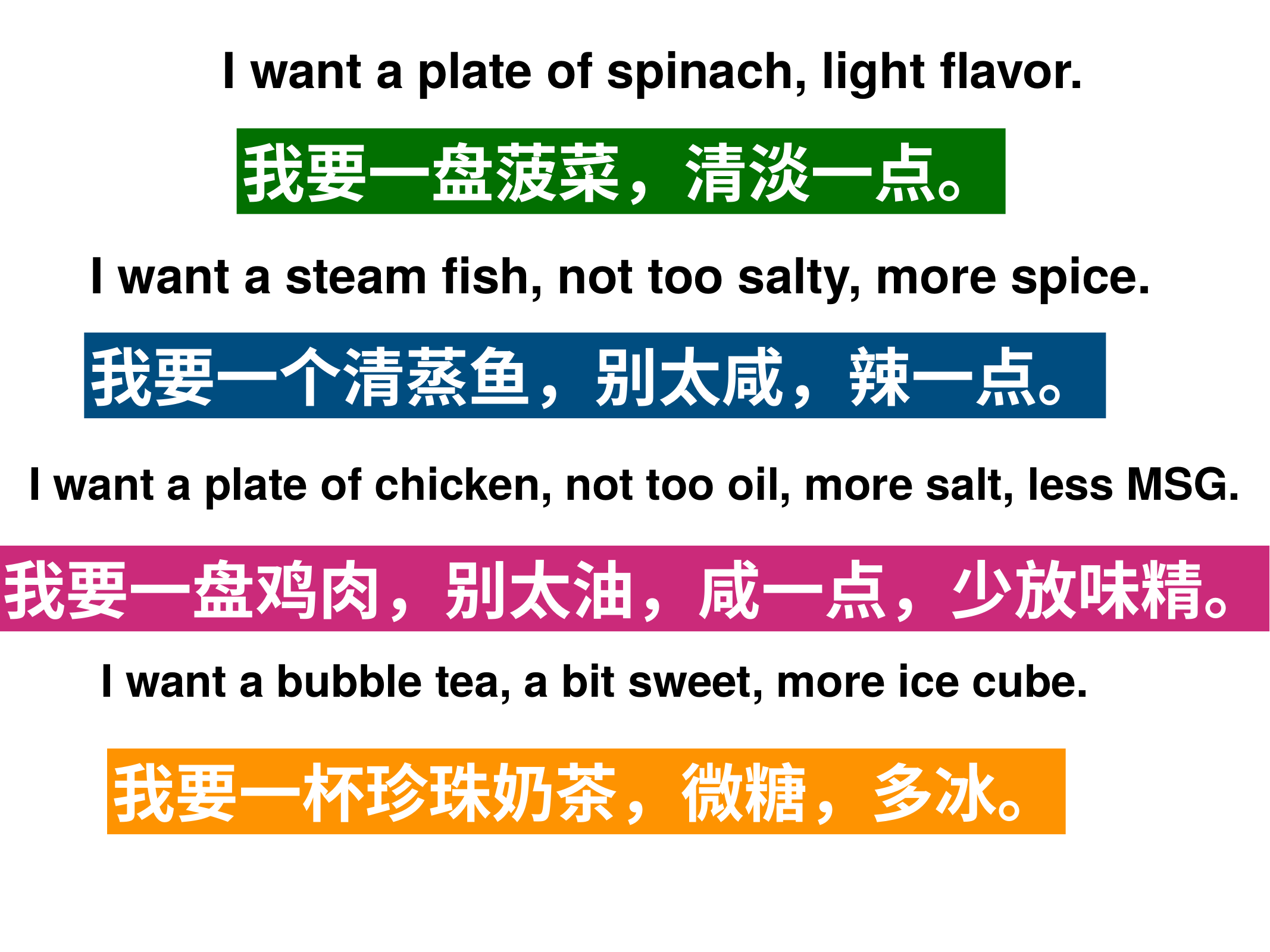

I want a plate of spinach, light flavor.
我要一盘菠菜，清淡一点。
I want a steam fish, not too salty, more spice.
我要一个清蒸鱼，别太咸，辣一点。
I want a plate of chicken, not too oil, more salt, less MSG.
我要一盘鸡肉，别太油，咸一点，少放味精。
I want a bubble tea, a bit sweet, more ice cube.
我要一杯珍珠奶茶，微糖，多冰。